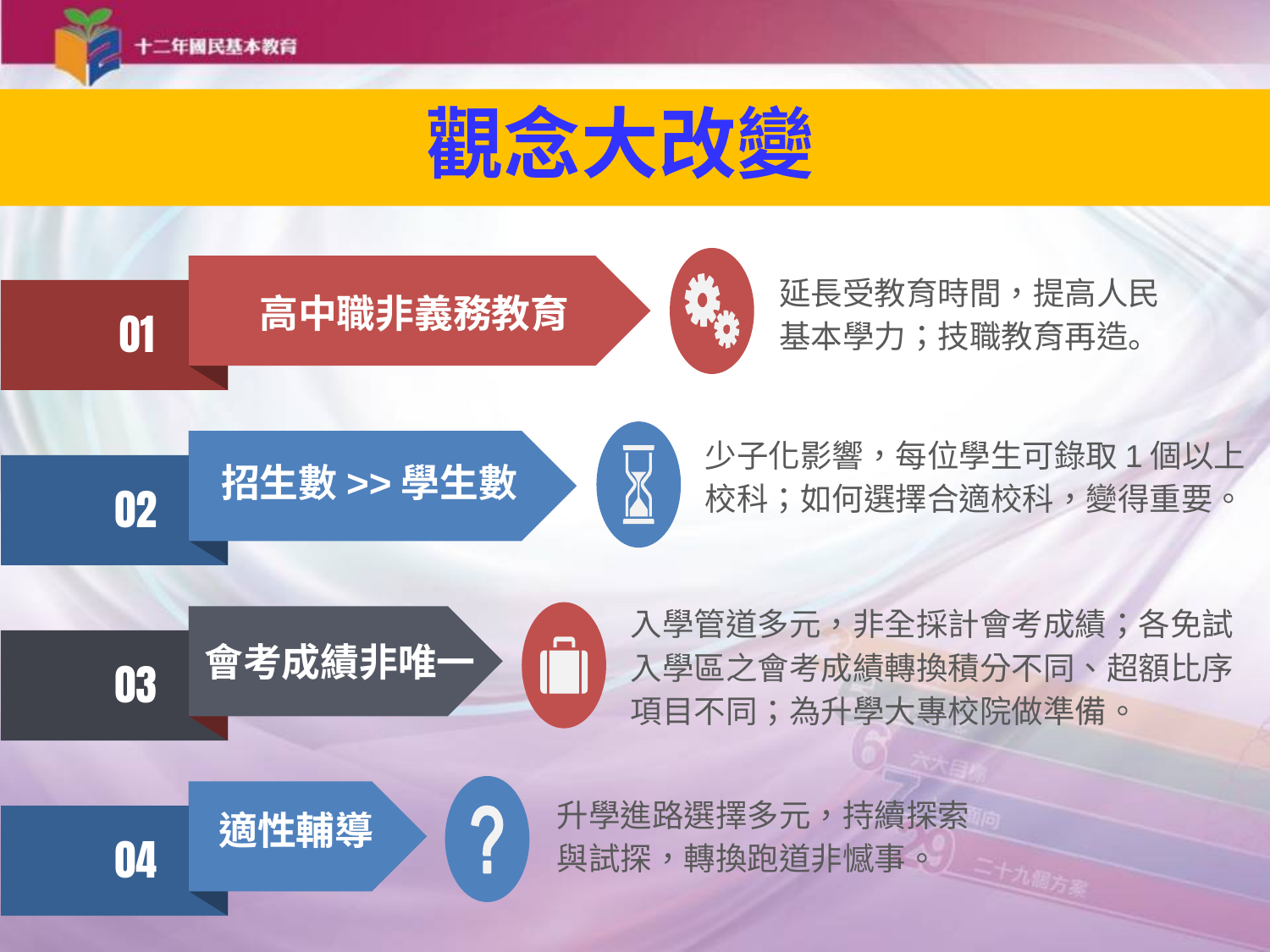

# 觀念大改變

延長受教育時間，提高人民基本學力；技職教育再造。
高中職非義務教育

01

少子化影響，每位學生可錄取1個以上校科；如何選擇合適校科，變得重要。

招生數>>學生數

02

入學管道多元，非全採計會考成績；各免試入學區之會考成績轉換積分不同、超額比序項目不同；為升學大專校院做準備。

會考成績非唯一

03

升學進路選擇多元，持續探索與試探，轉換跑道非憾事。
適性輔導

04